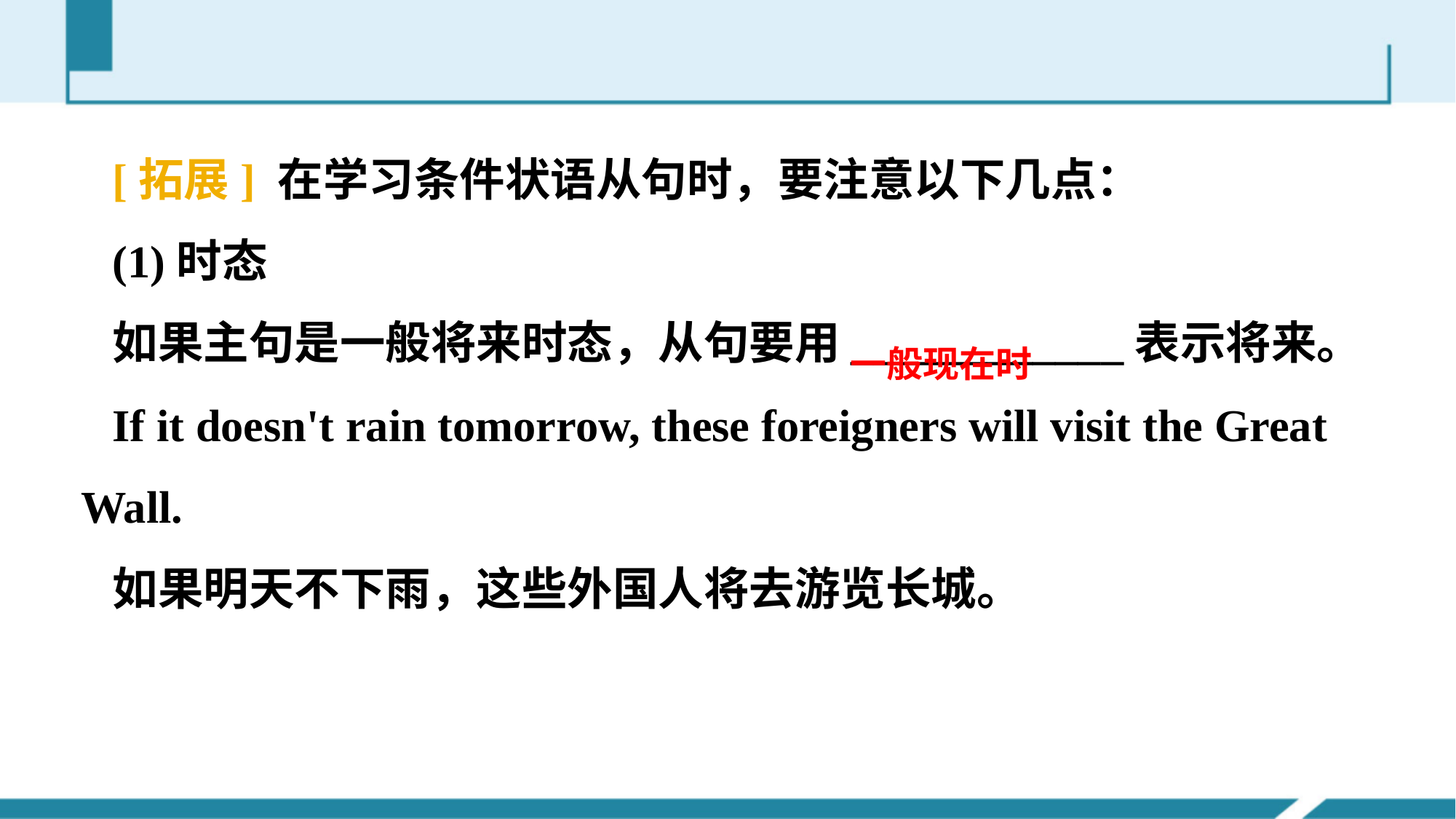

[拓展] 在学习条件状语从句时，要注意以下几点：
(1)时态
如果主句是一般将来时态，从句要用____________表示将来。
If it doesn't rain tomorrow, these foreigners will visit the Great Wall.
如果明天不下雨，这些外国人将去游览长城。
一般现在时